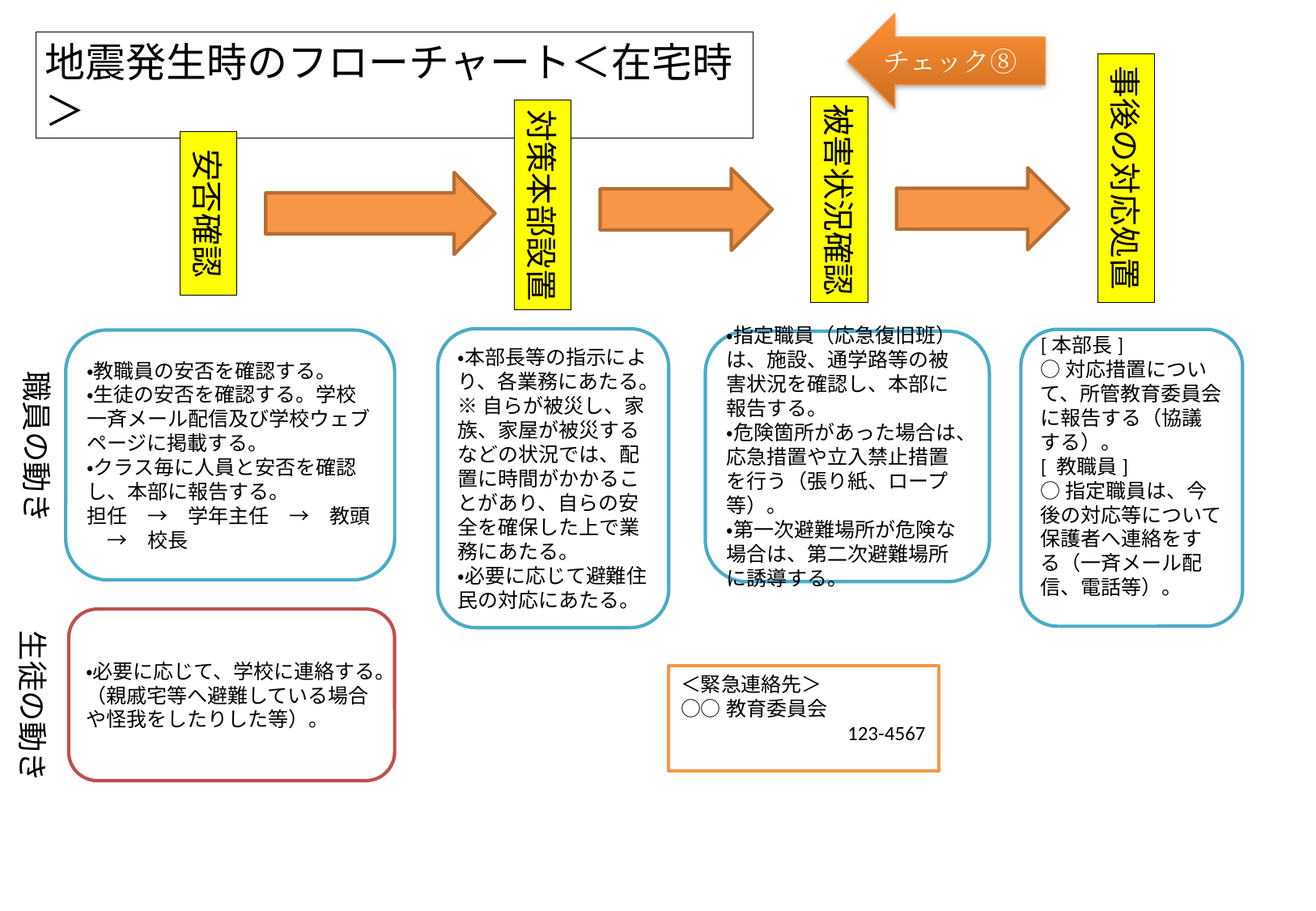

チェック⑧
地震発生時のフローチャート＜在宅時＞
事後の対応処置
被害状況確認
対策本部設置
安否確認

・本部長等の指示により、各業務にあたる。
※自らが被災し、家族、家屋が被災するなどの状況では、配置に時間がかかることがあり、自らの安全を確保した上で業務にあたる。
・必要に応じて避難住民の対応にあたる。
[本部長]
○対応措置について、所管教育委員会に報告する（協議する）。
[ 教職員]
○指定職員は、今後の対応等について保護者へ連絡をする（一斉メール配信、電話等）。

・教職員の安否を確認する。
・生徒の安否を確認する。学校一斉メール配信及び学校ウェブページに掲載する。
・クラス毎に人員と安否を確認し、本部に報告する。
担任　→　学年主任　→　教頭　→　校長
・指定職員（応急復旧班）は、施設、通学路等の被害状況を確認し、本部に報告する。
・危険箇所があった場合は、応急措置や立入禁止措置を行う（張り紙、ロープ等）。
・第一次避難場所が危険な場合は、第二次避難場所に誘導する。
職員の動き
・必要に応じて、学校に連絡する。（親戚宅等へ避難している場合や怪我をしたりした等）。
生徒の動き
＜緊急連絡先＞
○○教育委員会
　　　　　　　　123-4567